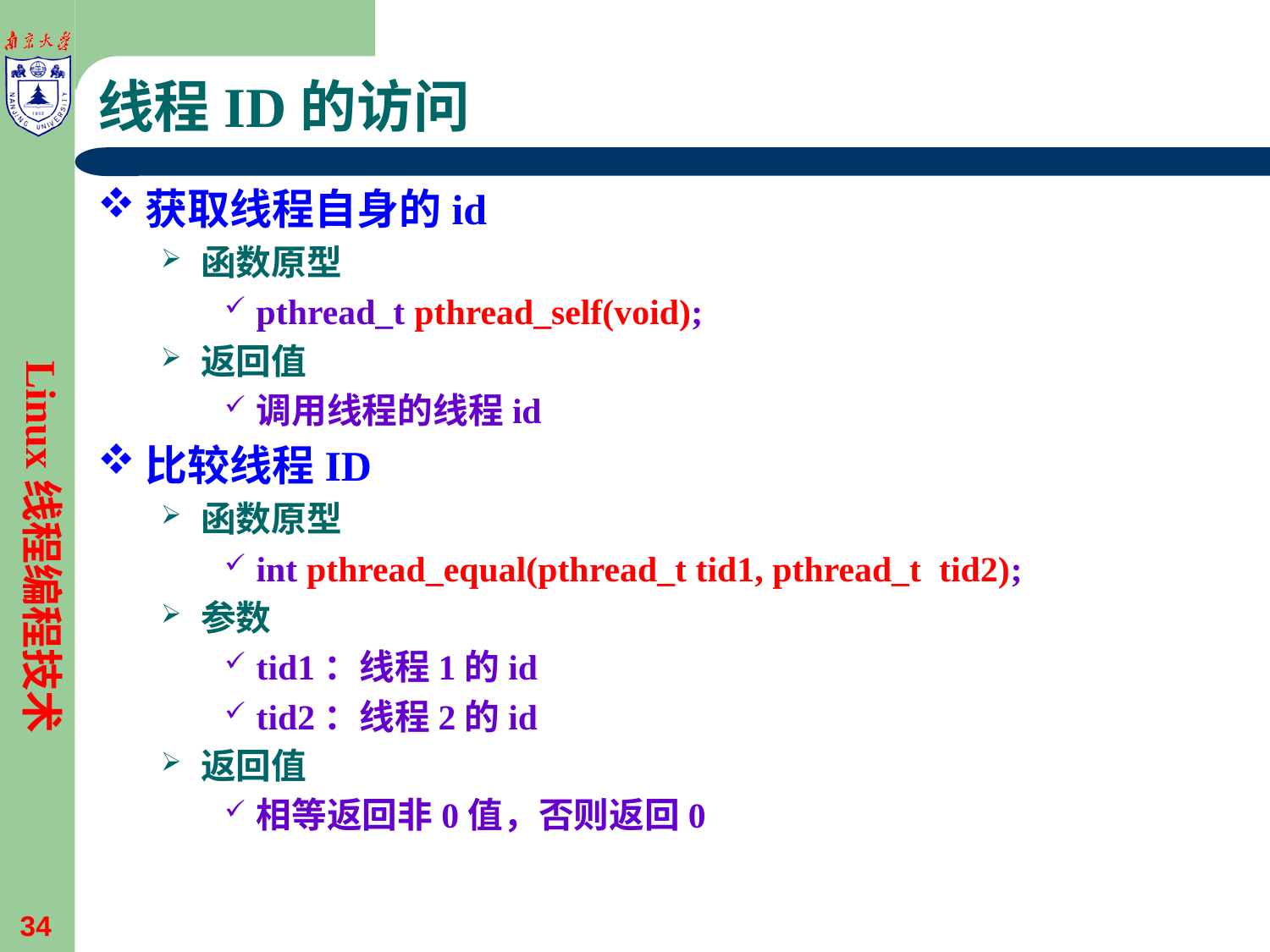

# 线程ID的访问
获取线程自身的id
函数原型
pthread_t pthread_self(void);
返回值
调用线程的线程id
比较线程ID
函数原型
int pthread_equal(pthread_t tid1, pthread_t  tid2);
参数
tid1：线程1的id
tid2：线程2的id
返回值
相等返回非0值，否则返回0
Linux线程编程技术
34